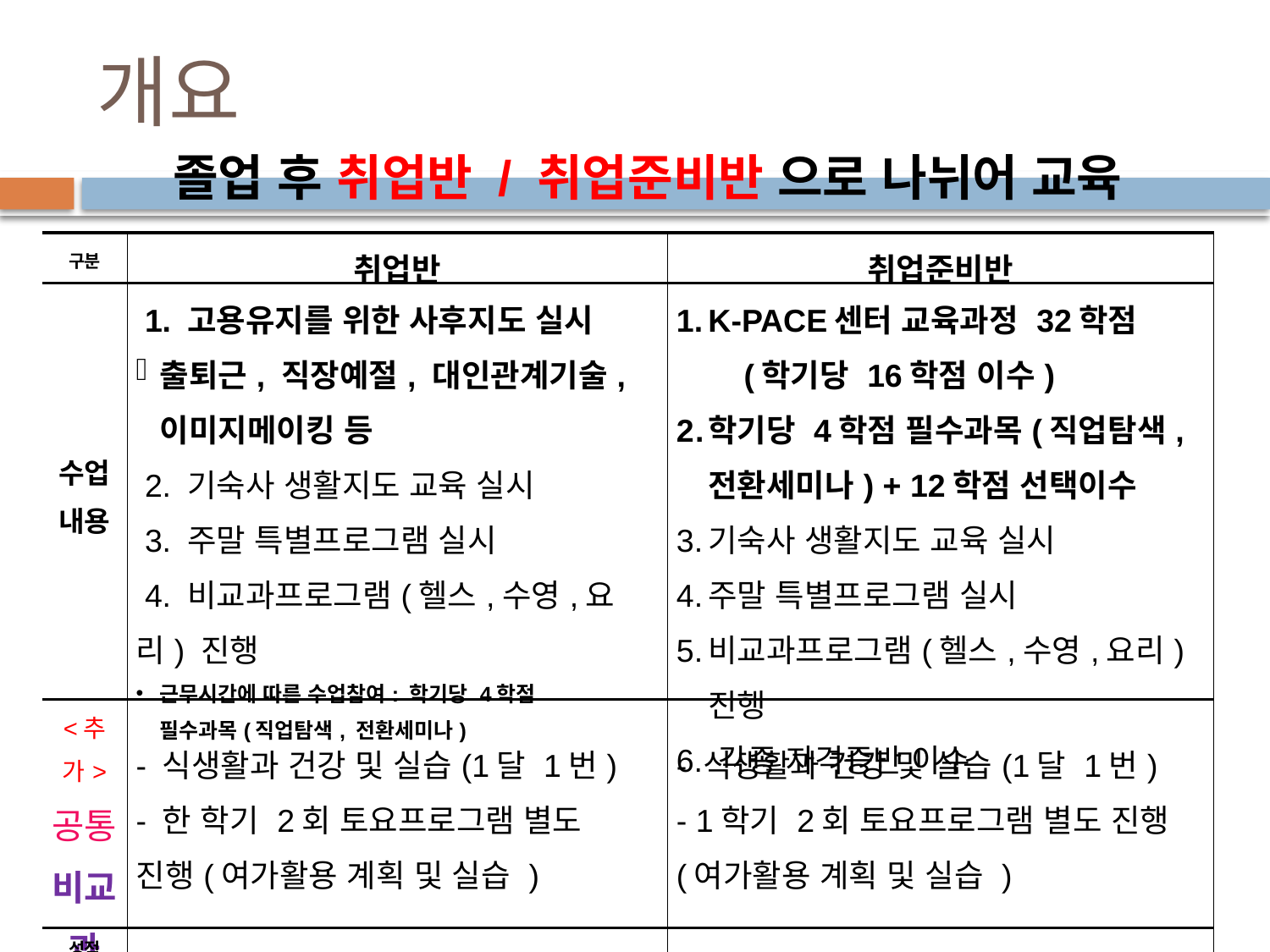

# 개요
졸업 후 취업반 / 취업준비반 으로 나뉘어 교육
| 구분 | 취업반 | 취업준비반 |
| --- | --- | --- |
| 수업 내용 | 1. 고용유지를 위한 사후지도 실시 출퇴근, 직장예절, 대인관계기술, 이미지메이킹 등 2. 기숙사 생활지도 교육 실시 3. 주말 특별프로그램 실시 4. 비교과프로그램(헬스,수영,요리) 진행 근무시간에 따른 수업참여: 학기당 4학점 필수과목(직업탐색, 전환세미나) | K-PACE센터 교육과정 32학점 (학기당 16학점 이수) 학기당 4학점 필수과목(직업탐색, 전환세미나) + 12학점 선택이수 기숙사 생활지도 교육 실시 주말 특별프로그램 실시 비교과프로그램(헬스,수영,요리) 진행 6. 각종 자격증반 이수 |
| <추가> 공통 비교과 | - 식생활과 건강 및 실습(1달 1번) - 한 학기 2회 토요프로그램 별도 진행(여가활용 계획 및 실습 ) | - 식생활과 건강 및 실습(1달 1번) - 1학기 2회 토요프로그램 별도 진행(여가활용 계획 및 실습 ) |
| 성적 평가 | - 독립생활점검표 및 인턴실습지 평가 | - 독립생활점검표 및 이수 강의 성적 기반 평가 |